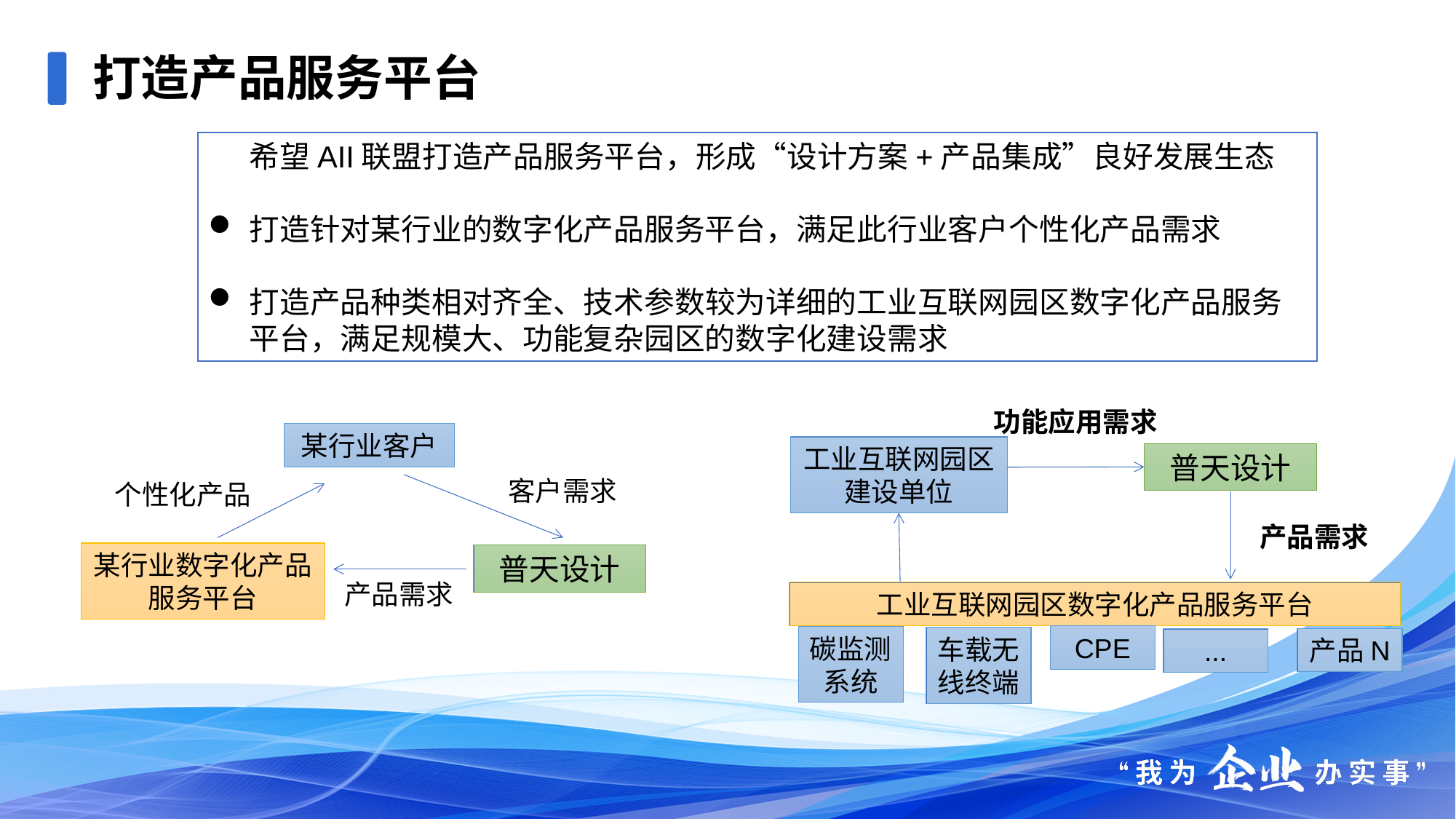

打造产品服务平台

     希望AII联盟打造产品服务平台，形成“设计方案+产品集成”良好发展生态

打造针对某行业的数字化产品服务平台，满足此行业客户个性化产品需求

打造产品种类相对齐全、技术参数较为详细的工业互联网园区数字化产品服务平台，满足规模大、功能复杂园区的数字化建设需求
功能应用需求
某行业客户
工业互联网园区建设单位
普天设计
客户需求
个性化产品
产品需求
某行业数字化产品服务平台
普天设计
产品需求
工业互联网园区数字化产品服务平台
CPE
碳监测系统
车载无线终端
产品N
...